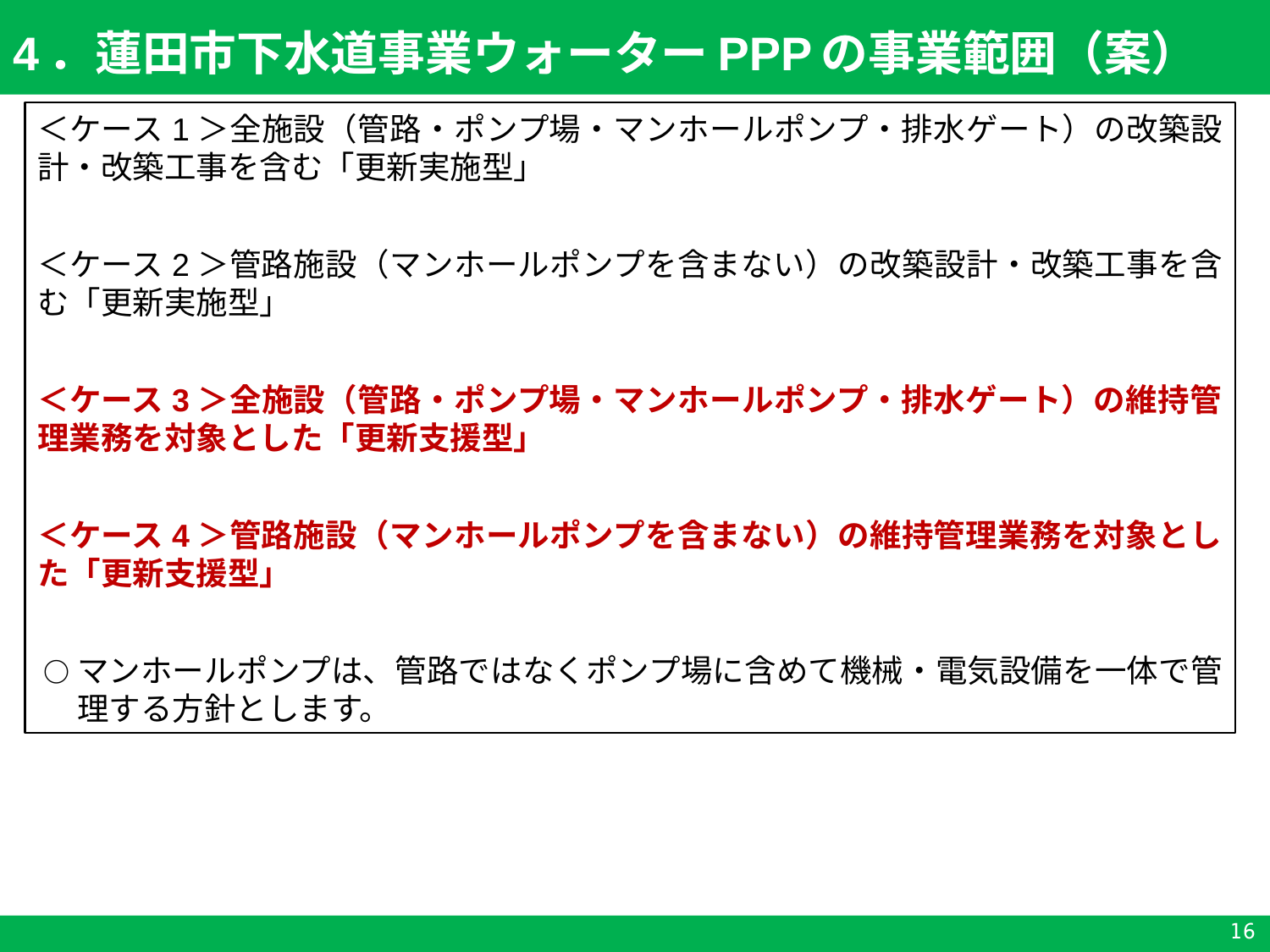

4．蓮田市下水道事業ウォーターPPPの事業範囲（案）
＜ケース1＞全施設（管路・ポンプ場・マンホールポンプ・排水ゲート）の改築設計・改築工事を含む「更新実施型」

＜ケース2＞管路施設（マンホールポンプを含まない）の改築設計・改築工事を含む「更新実施型」

＜ケース3＞全施設（管路・ポンプ場・マンホールポンプ・排水ゲート）の維持管理業務を対象とした「更新支援型」

＜ケース4＞管路施設（マンホールポンプを含まない）の維持管理業務を対象とした「更新支援型」

マンホールポンプは、管路ではなくポンプ場に含めて機械・電気設備を一体で管理する方針とします。
16